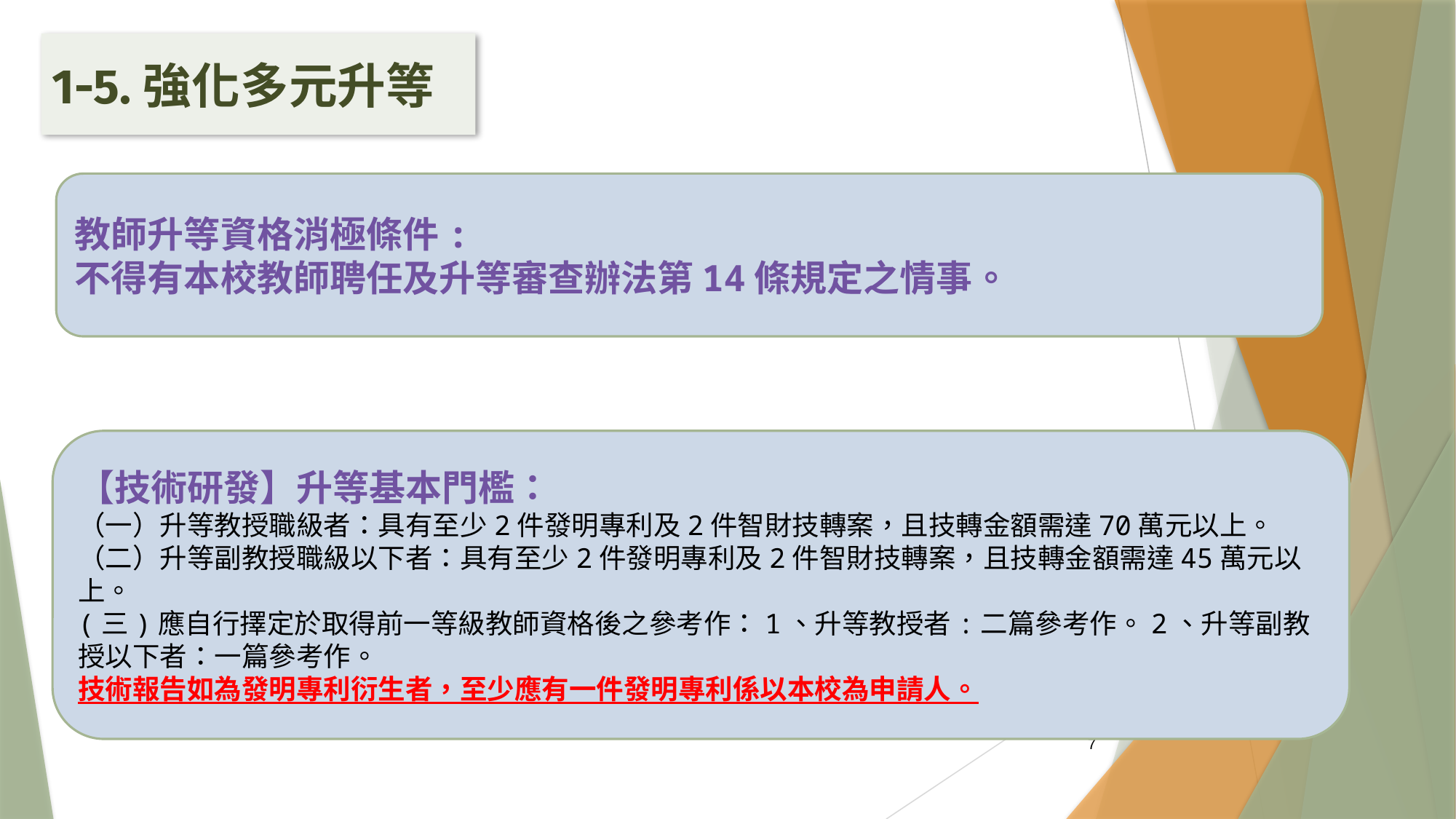

1-5.強化多元升等
教師升等資格消極條件:
不得有本校教師聘任及升等審查辦法第14條規定之情事。
【技術研發】升等基本門檻：
（一）升等教授職級者：具有至少2件發明專利及2件智財技轉案，且技轉金額需達70萬元以上。
（二）升等副教授職級以下者：具有至少2件發明專利及2件智財技轉案，且技轉金額需達45萬元以上。
(三)應自行擇定於取得前一等級教師資格後之參考作：1、升等教授者:二篇參考作。2、升等副教授以下者：一篇參考作。
技術報告如為發明專利衍生者，至少應有一件發明專利係以本校為申請人。
7